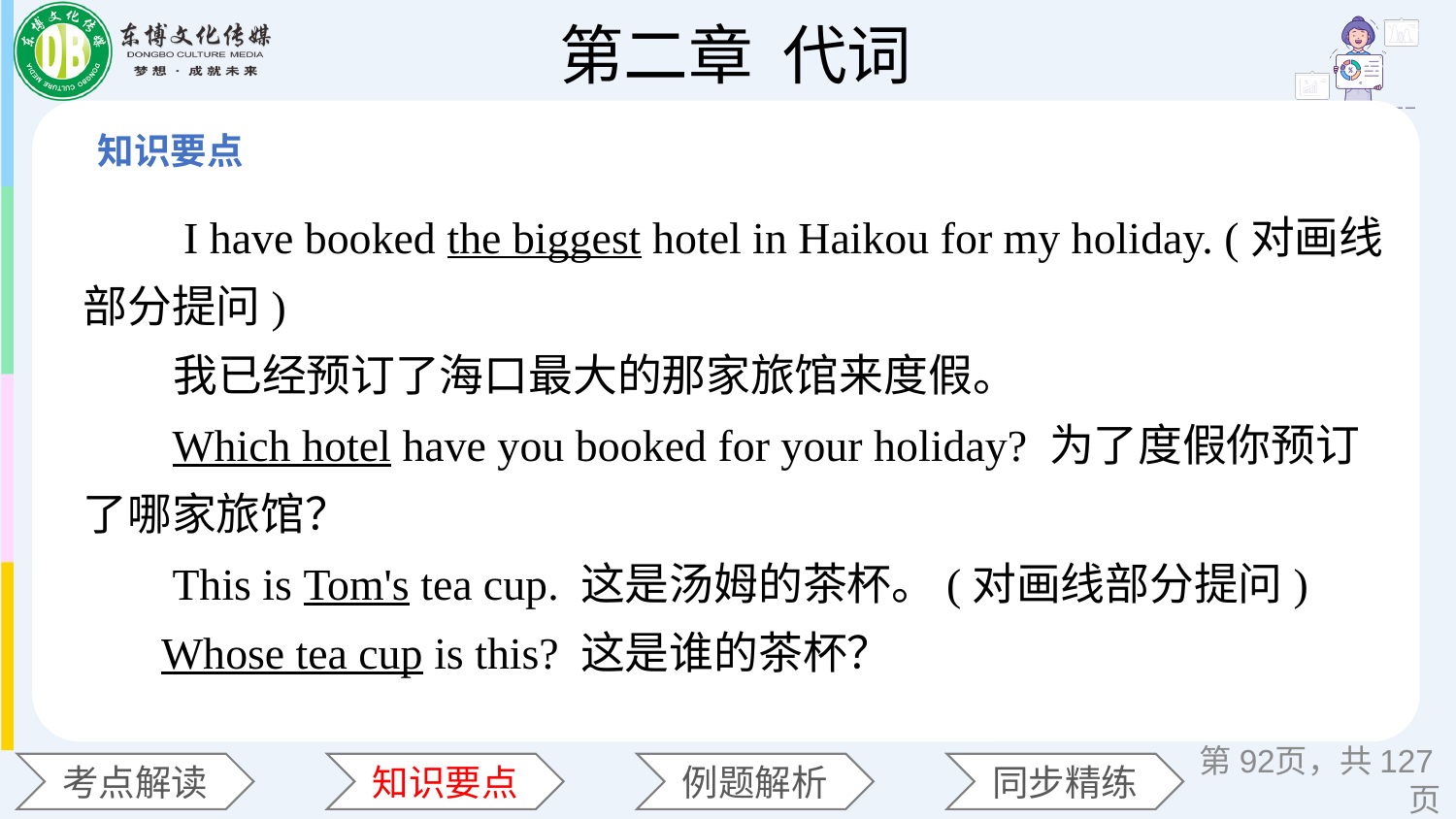

I have booked the biggest hotel in Haikou for my holiday. (对画线部分提问)
        我已经预订了海口最大的那家旅馆来度假。
        Which hotel have you booked for your holiday? 为了度假你预订了哪家旅馆？
        This is Tom's tea cup. 这是汤姆的茶杯。(对画线部分提问)
       Whose tea cup is this? 这是谁的茶杯？
第92页，共127页